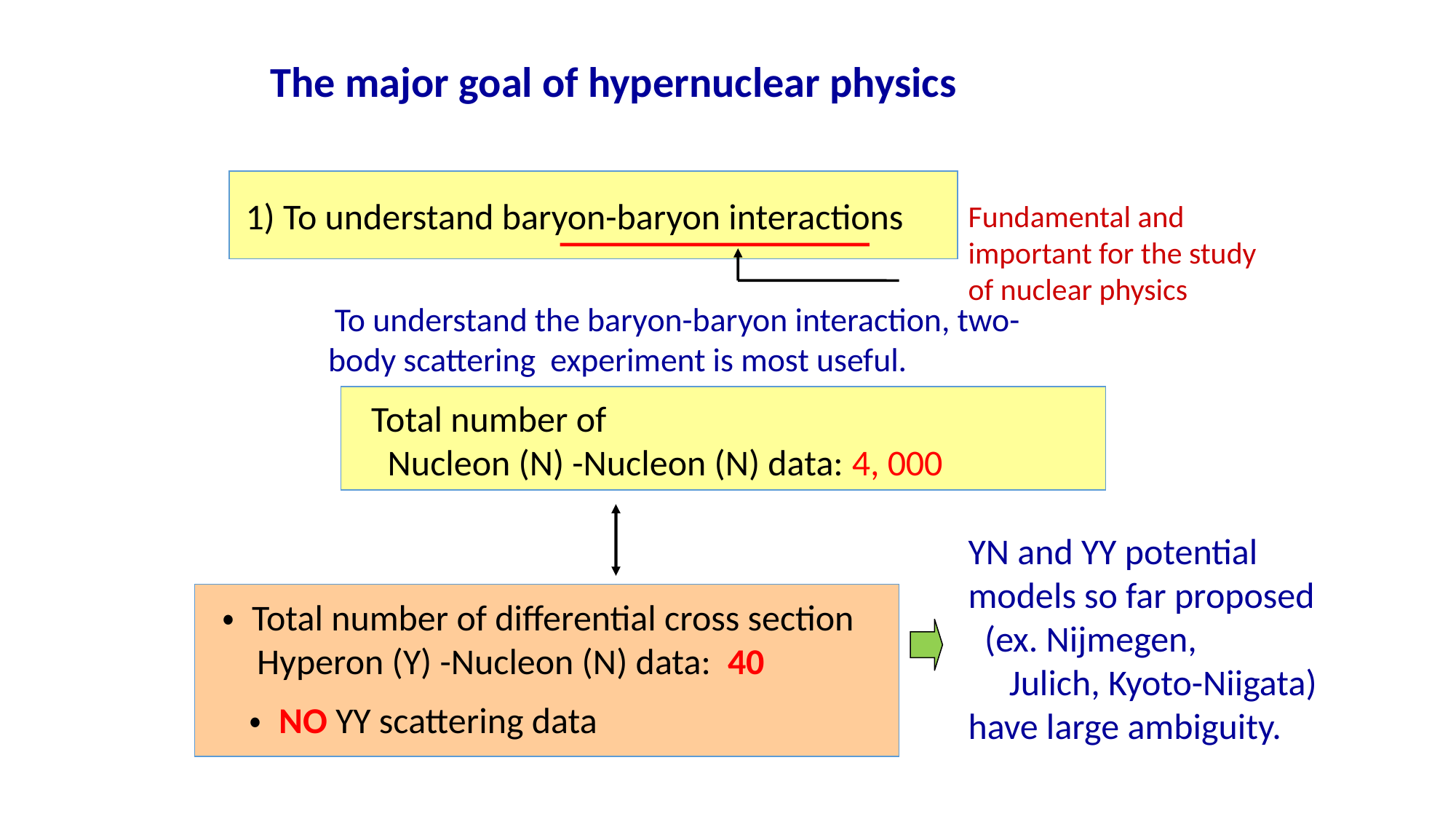

The major goal of hypernuclear physics

1) To understand baryon-baryon interactions
Fundamental and important for the study
of nuclear physics

 To understand the baryon-baryon interaction, two-body scattering  experiment is most useful.

Total number of
  Nucleon (N) -Nucleon (N) data: 4, 000

YN and YY potential models so far proposed
  (ex. Nijmegen,
     Julich, Kyoto-Niigata) have large ambiguity.

 ・ Total number of differential cross section
      Hyperon (Y) -Nucleon (N) data:  40

・ NO YY scattering data